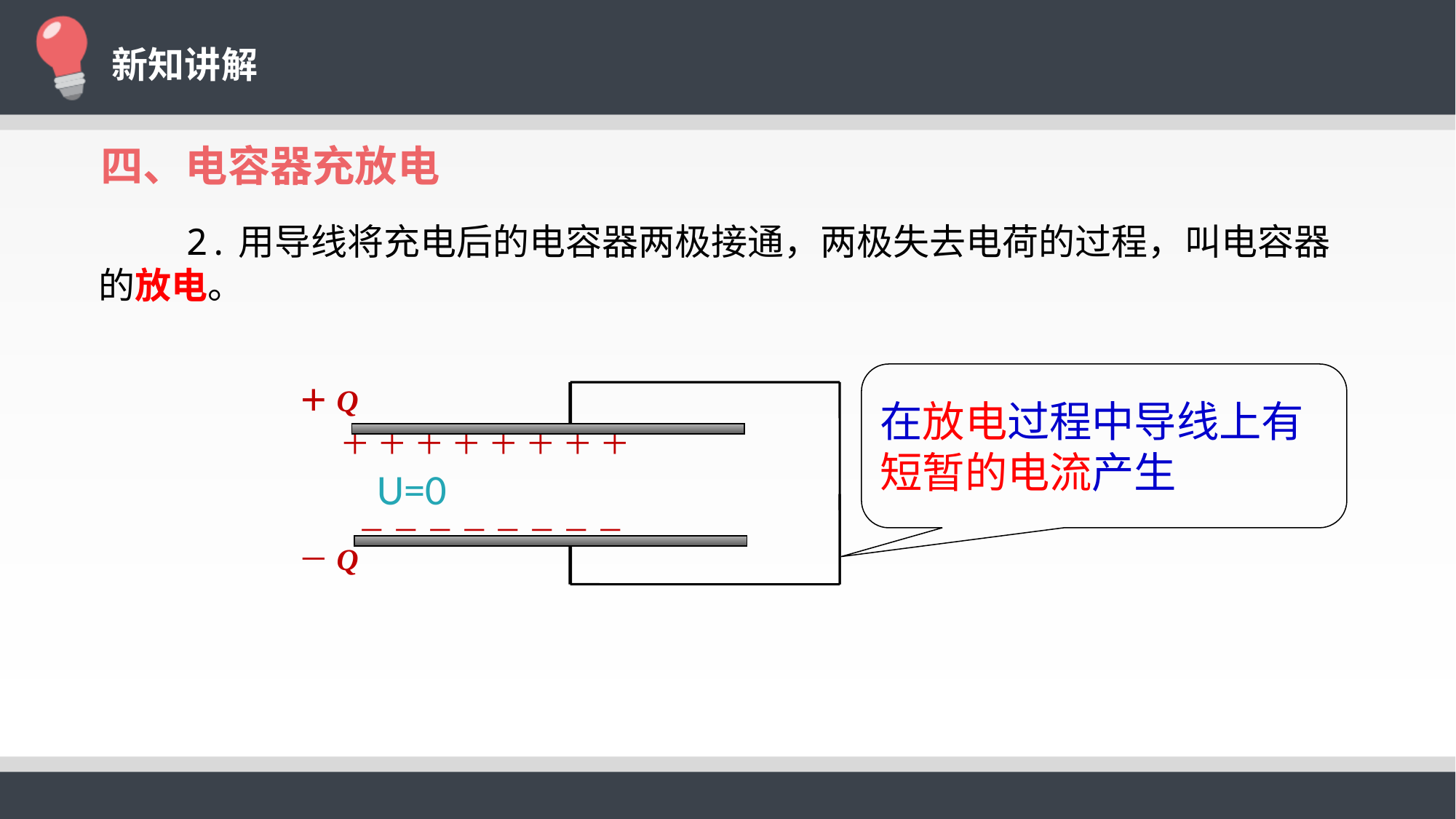

新知讲解
四、电容器充放电
    2.用导线将充电后的电容器两极接通，两极失去电荷的过程，叫电容器的放电。
在放电过程中导线上有短暂的电流产生
＋Q
＋ ＋ ＋ ＋ ＋ ＋ ＋ ＋
－ － － － － － － －
－Q

U=0